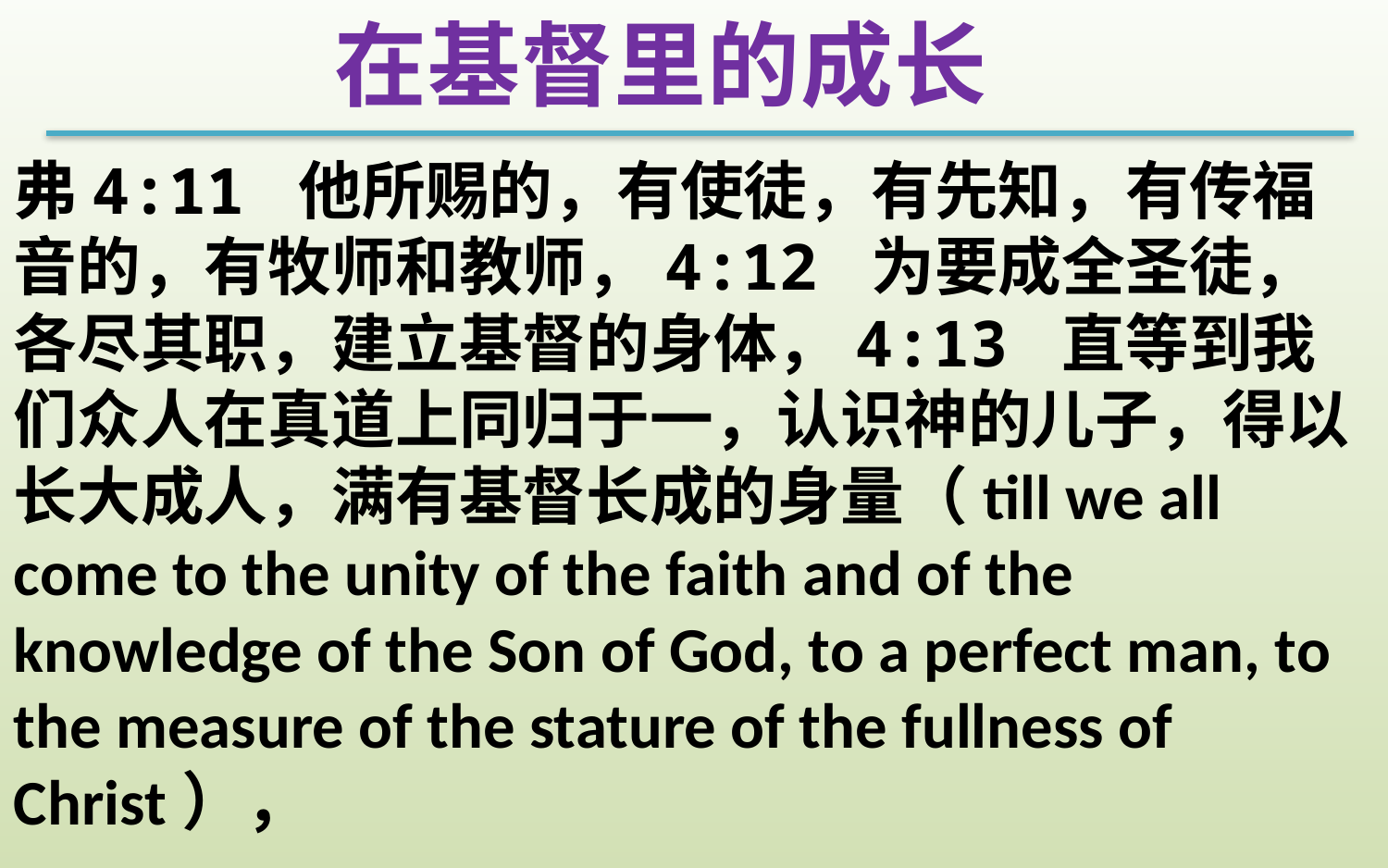

在基督里的成长
弗4:11 他所赐的，有使徒，有先知，有传福音的，有牧师和教师，4:12 为要成全圣徒，各尽其职，建立基督的身体，4:13 直等到我们众人在真道上同归于一，认识神的儿子，得以长大成人，满有基督长成的身量（till we all come to the unity of the faith and of the knowledge of the Son of God, to a perfect man, to the measure of the stature of the fullness of Christ），